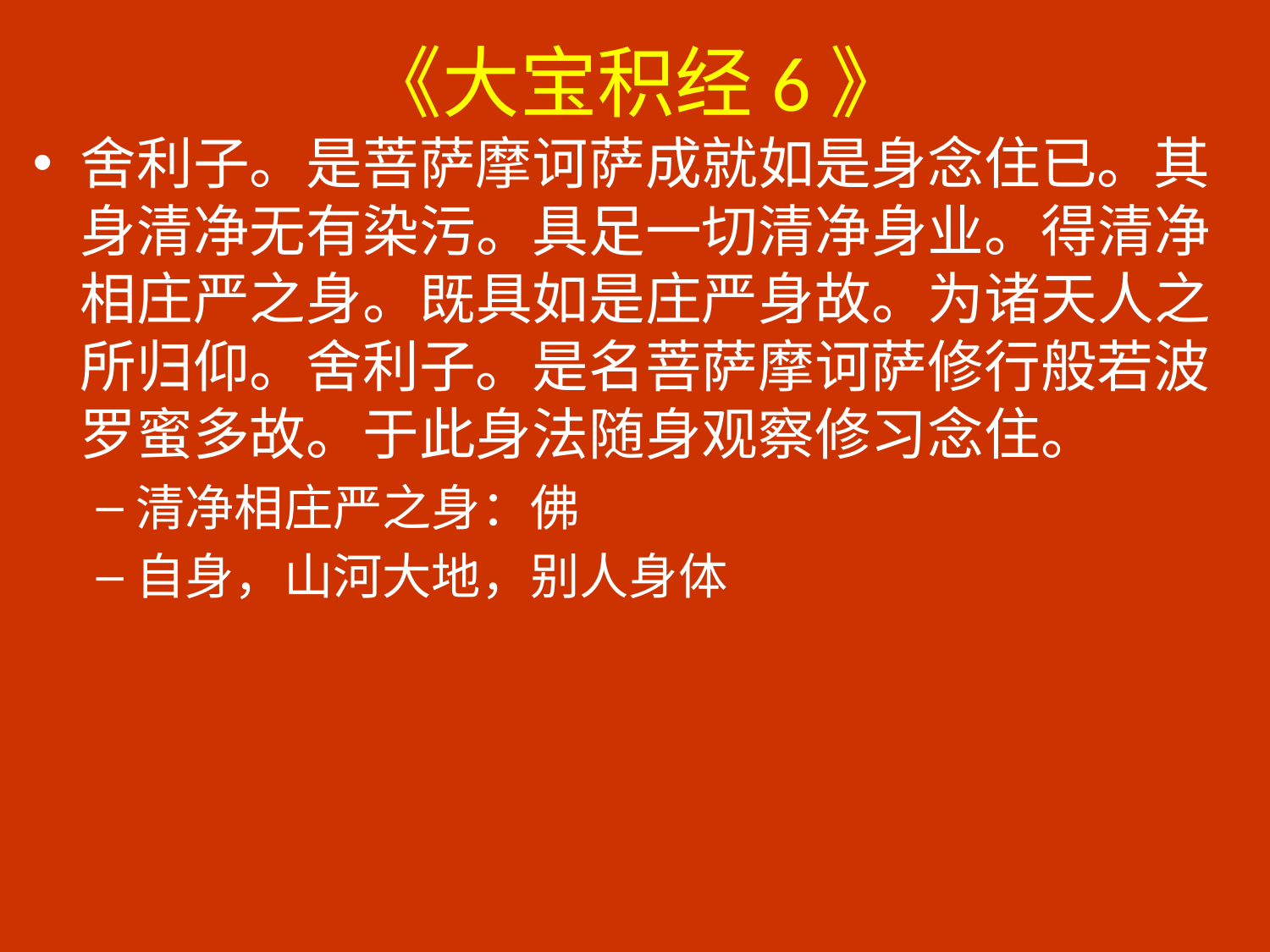

# 《大宝积经6》
舍利子。是菩萨摩诃萨成就如是身念住已。其身清净无有染污。具足一切清净身业。得清净相庄严之身。既具如是庄严身故。为诸天人之所归仰。舍利子。是名菩萨摩诃萨修行般若波罗蜜多故。于此身法随身观察修习念住。
清净相庄严之身：佛
自身，山河大地，别人身体